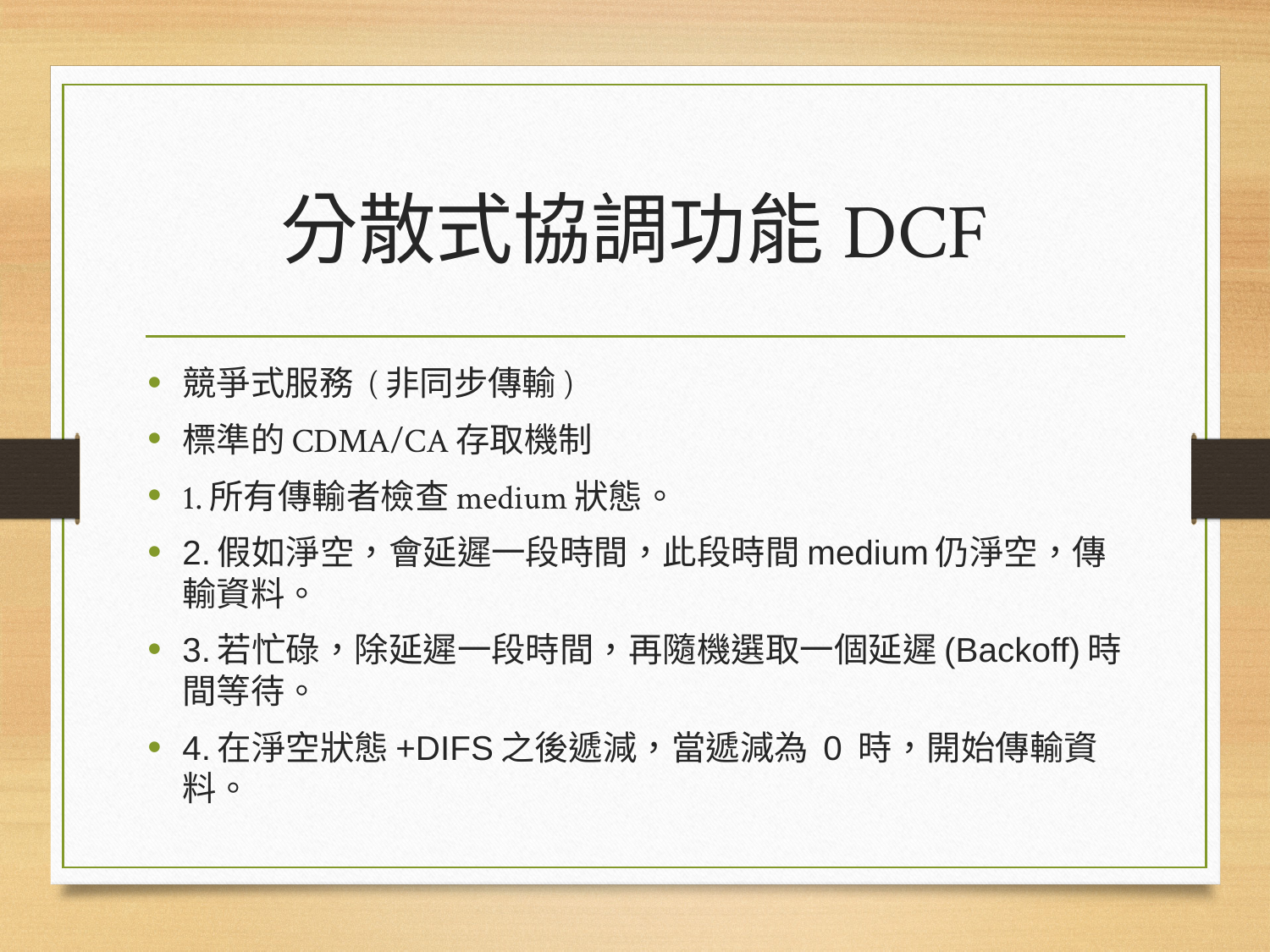

# 分散式協調功能DCF
競爭式服務 (非同步傳輸)
標準的CDMA/CA存取機制
1.所有傳輸者檢查medium狀態。
2.假如淨空，會延遲一段時間，此段時間medium仍淨空，傳輸資料。
3.若忙碌，除延遲一段時間，再隨機選取一個延遲(Backoff)時間等待。
4.在淨空狀態+DIFS之後遞減，當遞減為 0 時，開始傳輸資料。